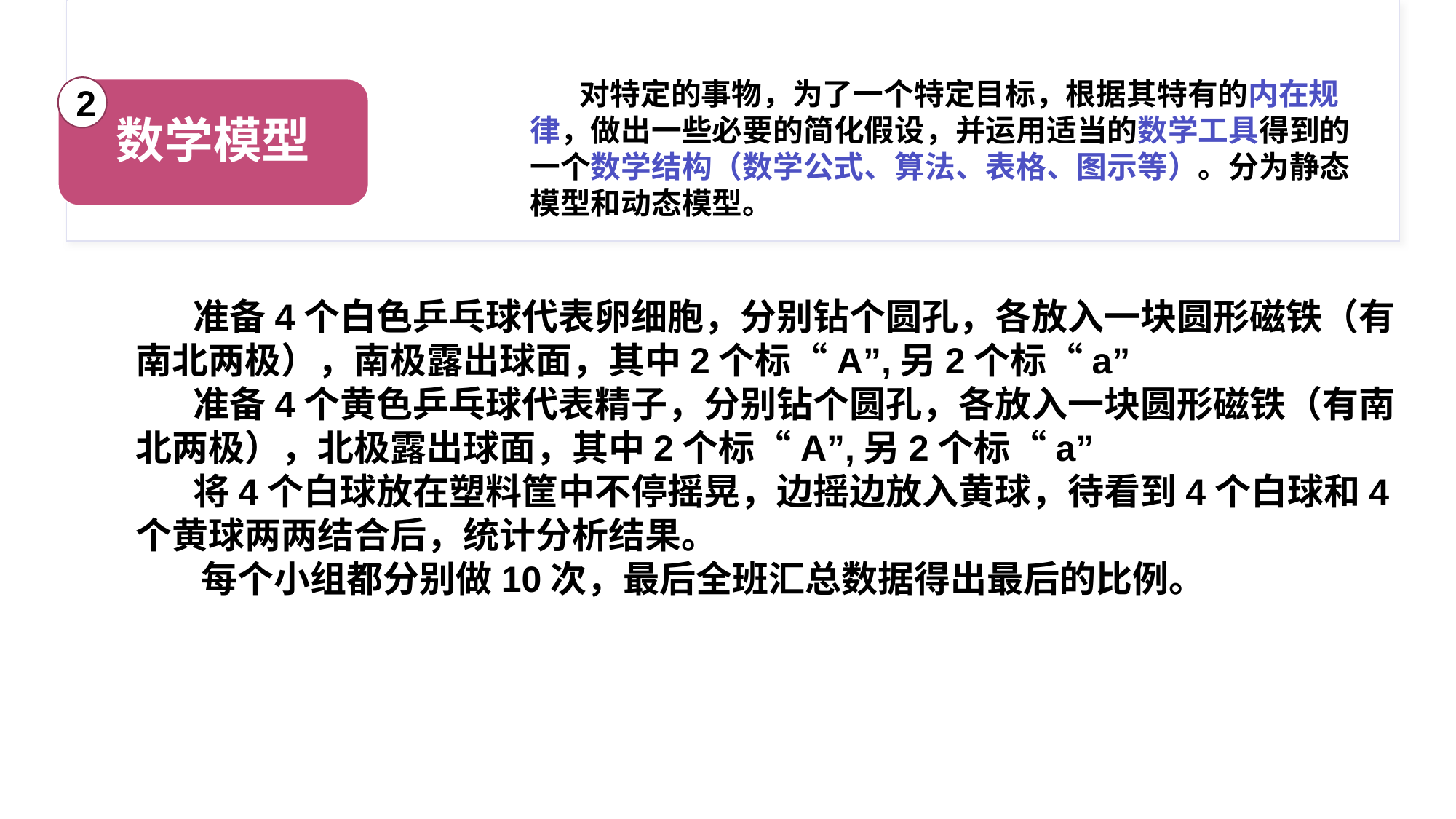

对特定的事物，为了一个特定目标，根据其特有的内在规律，做出一些必要的简化假设，并运用适当的数学工具得到的一个数学结构（数学公式、算法、表格、图示等）。分为静态模型和动态模型。
2

数学模型
      准备4个白色乒乓球代表卵细胞，分别钻个圆孔，各放入一块圆形磁铁（有南北两极），南极露出球面，其中2个标“A”,另2个标“a”
      准备4个黄色乒乓球代表精子，分别钻个圆孔，各放入一块圆形磁铁（有南北两极），北极露出球面，其中2个标“A”,另2个标“a”
      将4个白球放在塑料筐中不停摇晃，边摇边放入黄球，待看到4个白球和4个黄球两两结合后，统计分析结果。
       每个小组都分别做10次，最后全班汇总数据得出最后的比例。